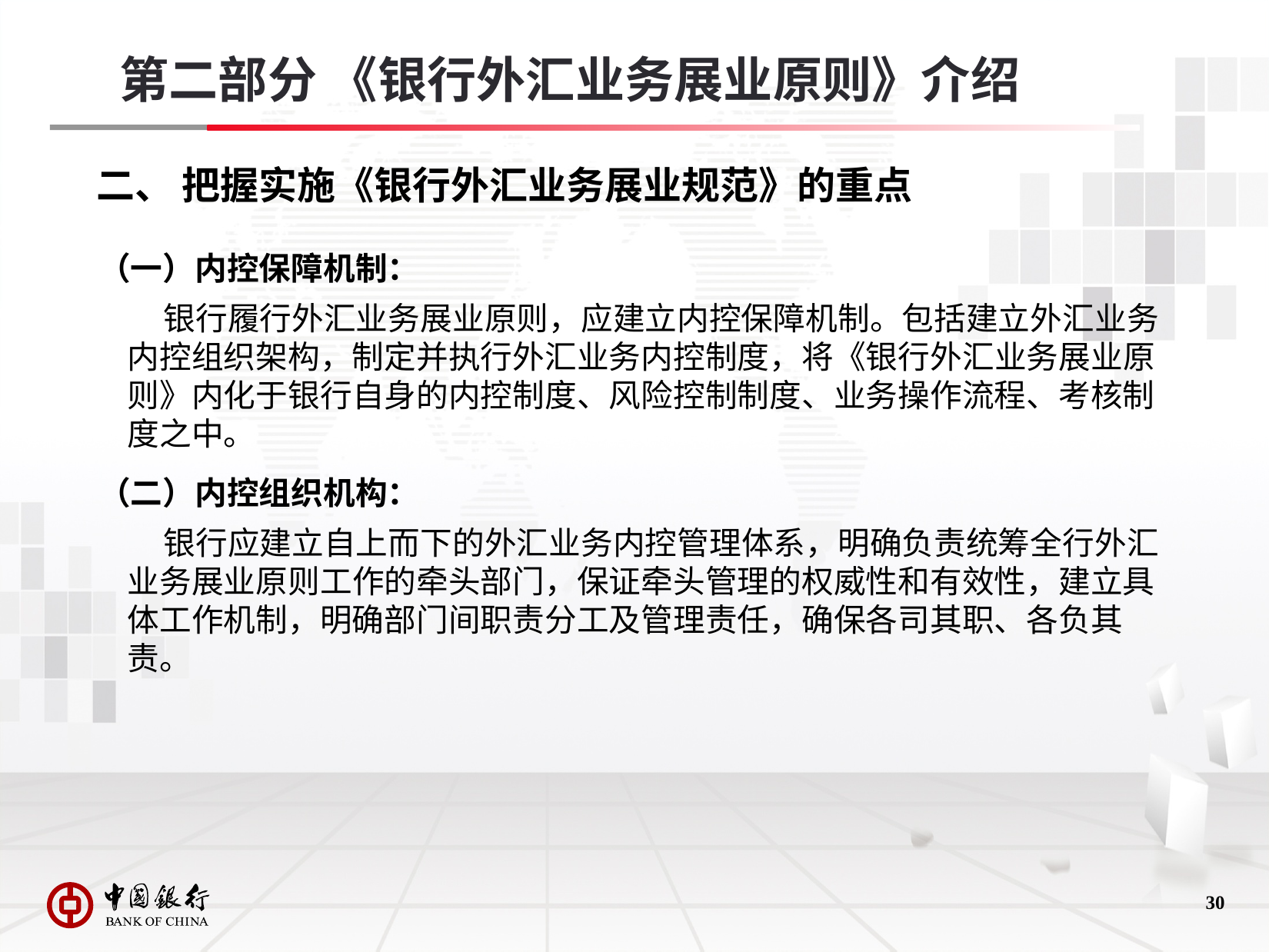

第二部分 《银行外汇业务展业原则》介绍
# 二、 把握实施《银行外汇业务展业规范》的重点
（一）内控保障机制：
    银行履行外汇业务展业原则，应建立内控保障机制。包括建立外汇业务内控组织架构，制定并执行外汇业务内控制度，将《银行外汇业务展业原则》内化于银行自身的内控制度、风险控制制度、业务操作流程、考核制度之中。
（二）内控组织机构：
    银行应建立自上而下的外汇业务内控管理体系，明确负责统筹全行外汇业务展业原则工作的牵头部门，保证牵头管理的权威性和有效性，建立具体工作机制，明确部门间职责分工及管理责任，确保各司其职、各负其责。
30